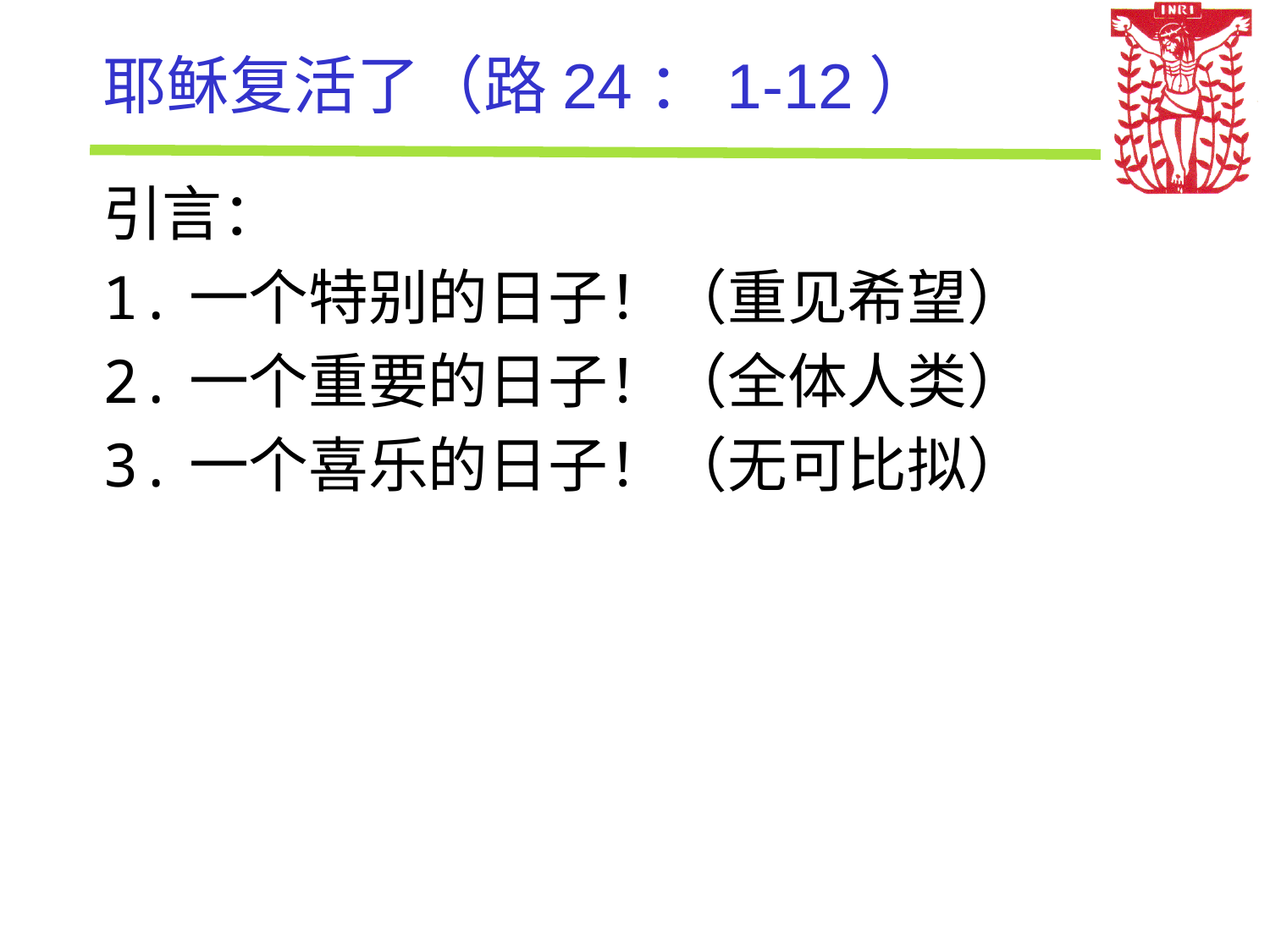

# 耶稣复活了（路24：1-12）
引言：
1.一个特别的日子！（重见希望）
2.一个重要的日子！（全体人类）
3.一个喜乐的日子！（无可比拟）